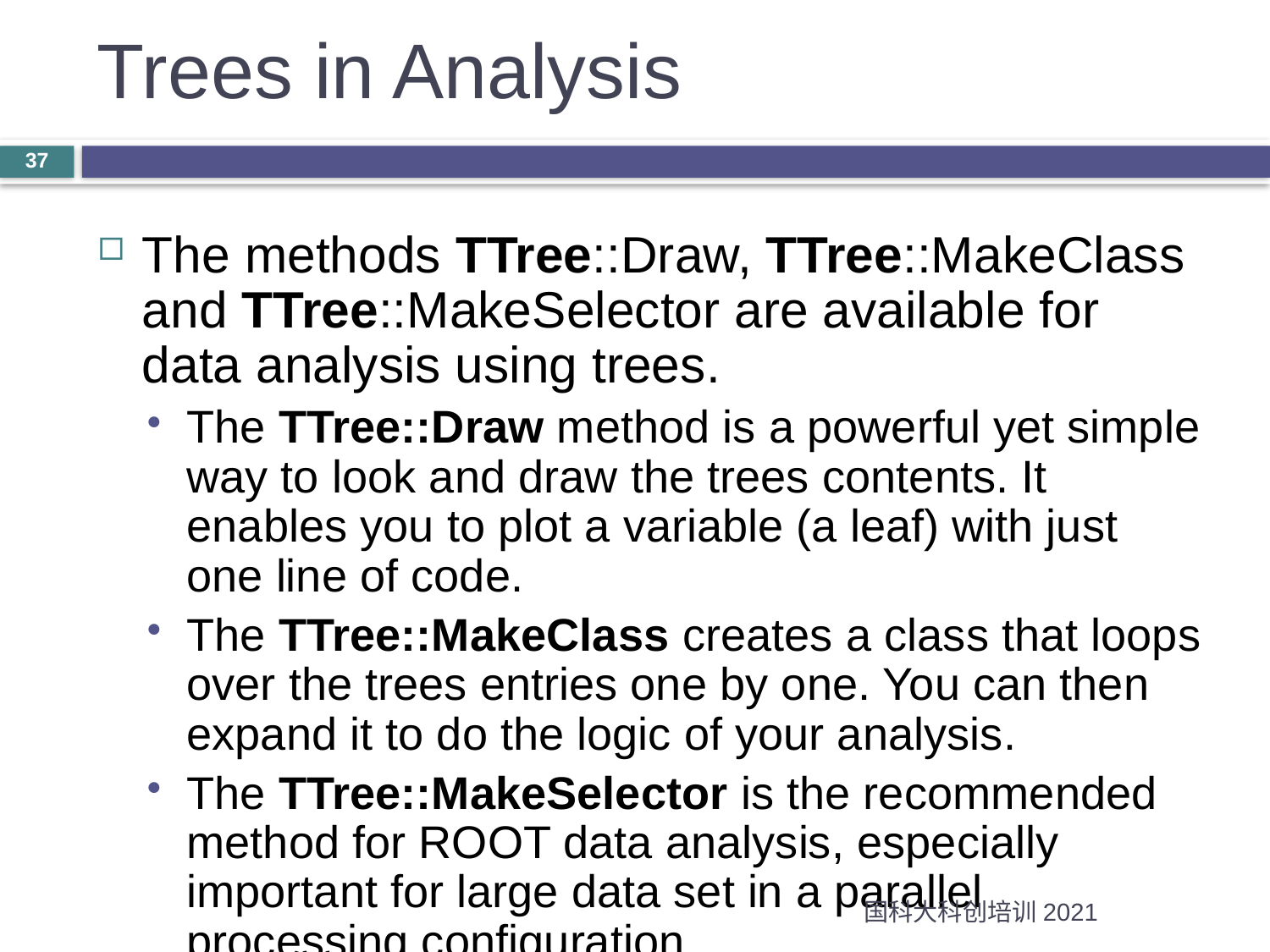

Trees in Analysis
The methods TTree::Draw, TTree::MakeClass and TTree::MakeSelector are available for data analysis using trees.
The TTree::Draw method is a powerful yet simple way to look and draw the trees contents. It enables you to plot a variable (a leaf) with just one line of code.
The TTree::MakeClass creates a class that loops over the trees entries one by one. You can then expand it to do the logic of your analysis.
The TTree::MakeSelector is the recommended method for ROOT data analysis, especially important for large data set in a parallel processing configuration
国科大科创培训2021
37